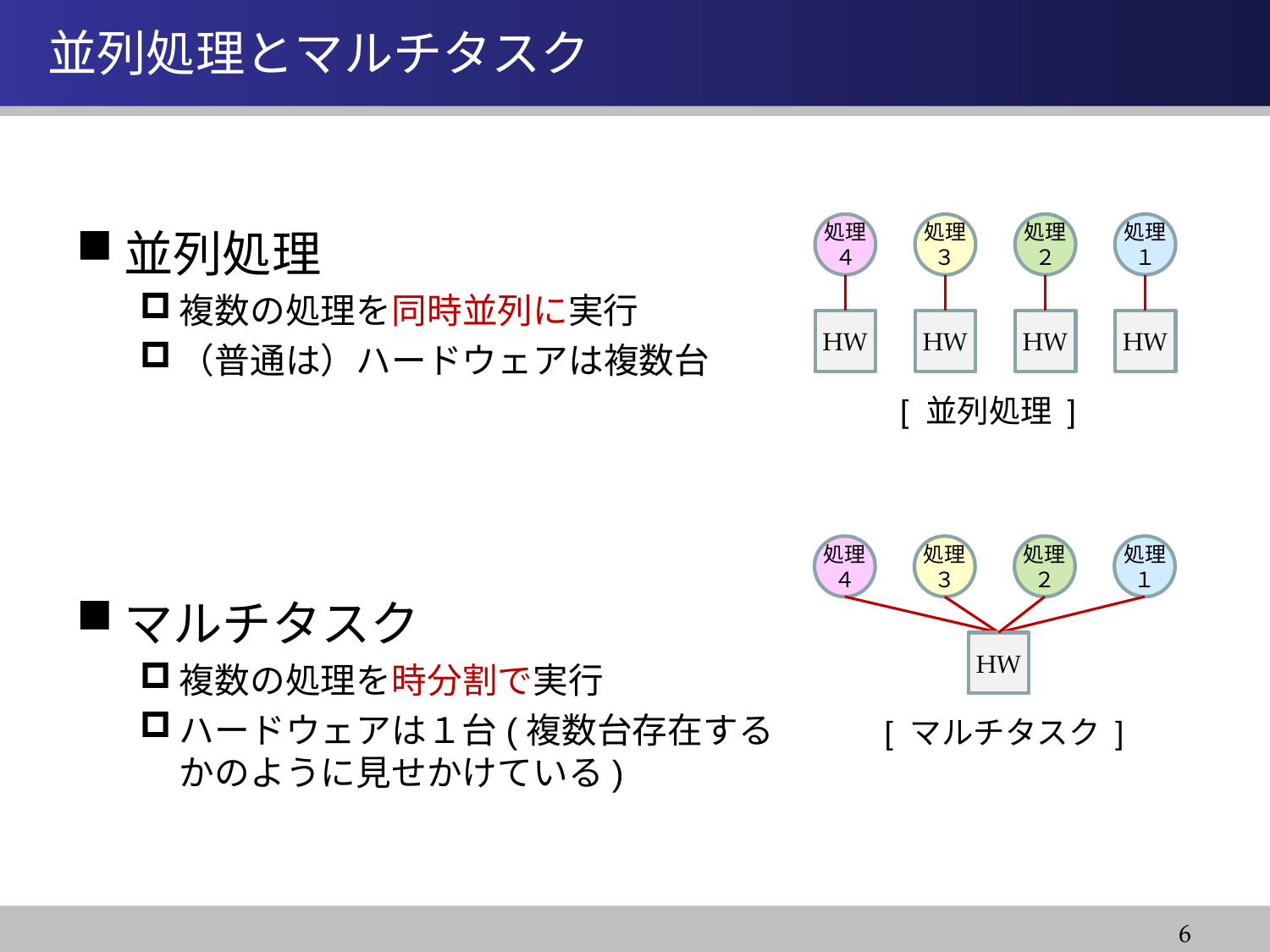

情報システム基盤学基礎１
# 並列処理とマルチタスク
処理２
処理１
処理４
処理３
並列処理
複数の処理を同時並列に実行
（普通は）ハードウェアは複数台

マルチタスク
複数の処理を時分割で実行
ハードウェアは１台(複数台存在する
かのように見せかけている)
HW
HW
HW
HW
[ 並列処理 ]
処理２
処理１
処理４
処理３
HW
[ マルチタスク ]
6